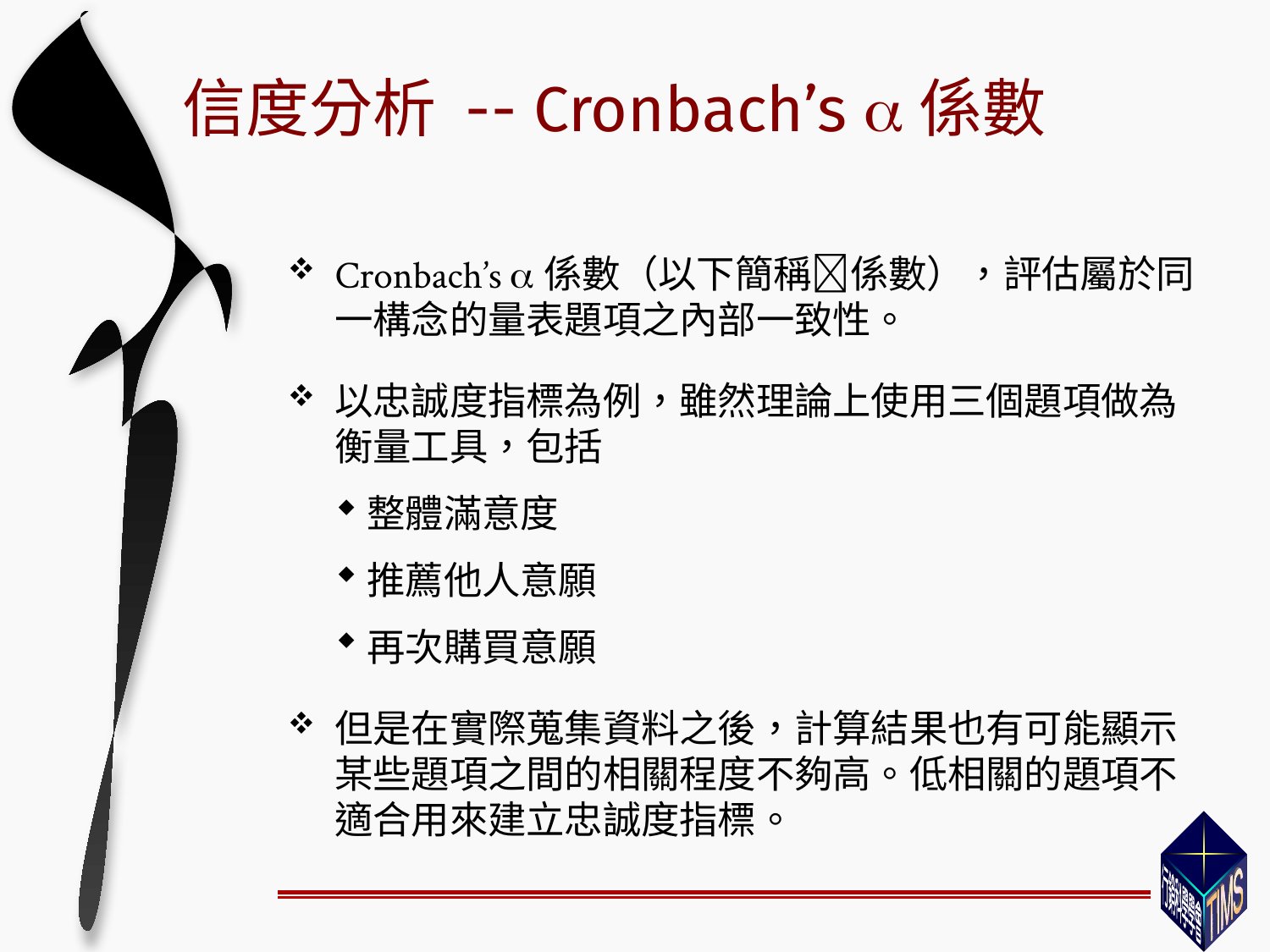

# 信度分析 -- Cronbach’s α係數
Cronbach’s α係數（以下簡稱α係數），評估屬於同一構念的量表題項之內部一致性。
以忠誠度指標為例，雖然理論上使用三個題項做為衡量工具，包括
整體滿意度
推薦他人意願
再次購買意願
但是在實際蒐集資料之後，計算結果也有可能顯示某些題項之間的相關程度不夠高。低相關的題項不適合用來建立忠誠度指標。